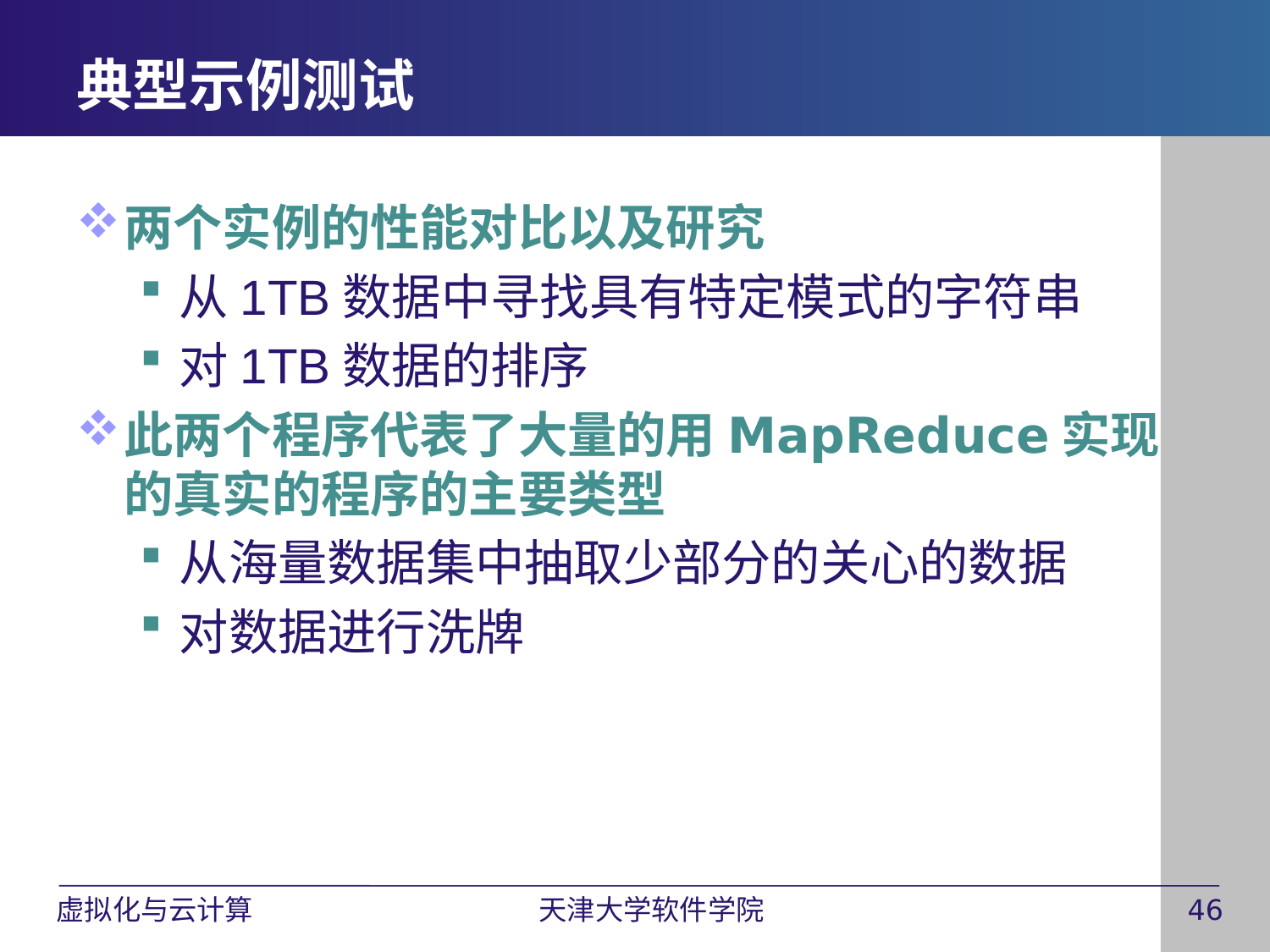

# 典型示例测试
两个实例的性能对比以及研究
从1TB数据中寻找具有特定模式的字符串
对1TB数据的排序
此两个程序代表了大量的用MapReduce实现的真实的程序的主要类型
从海量数据集中抽取少部分的关心的数据
对数据进行洗牌